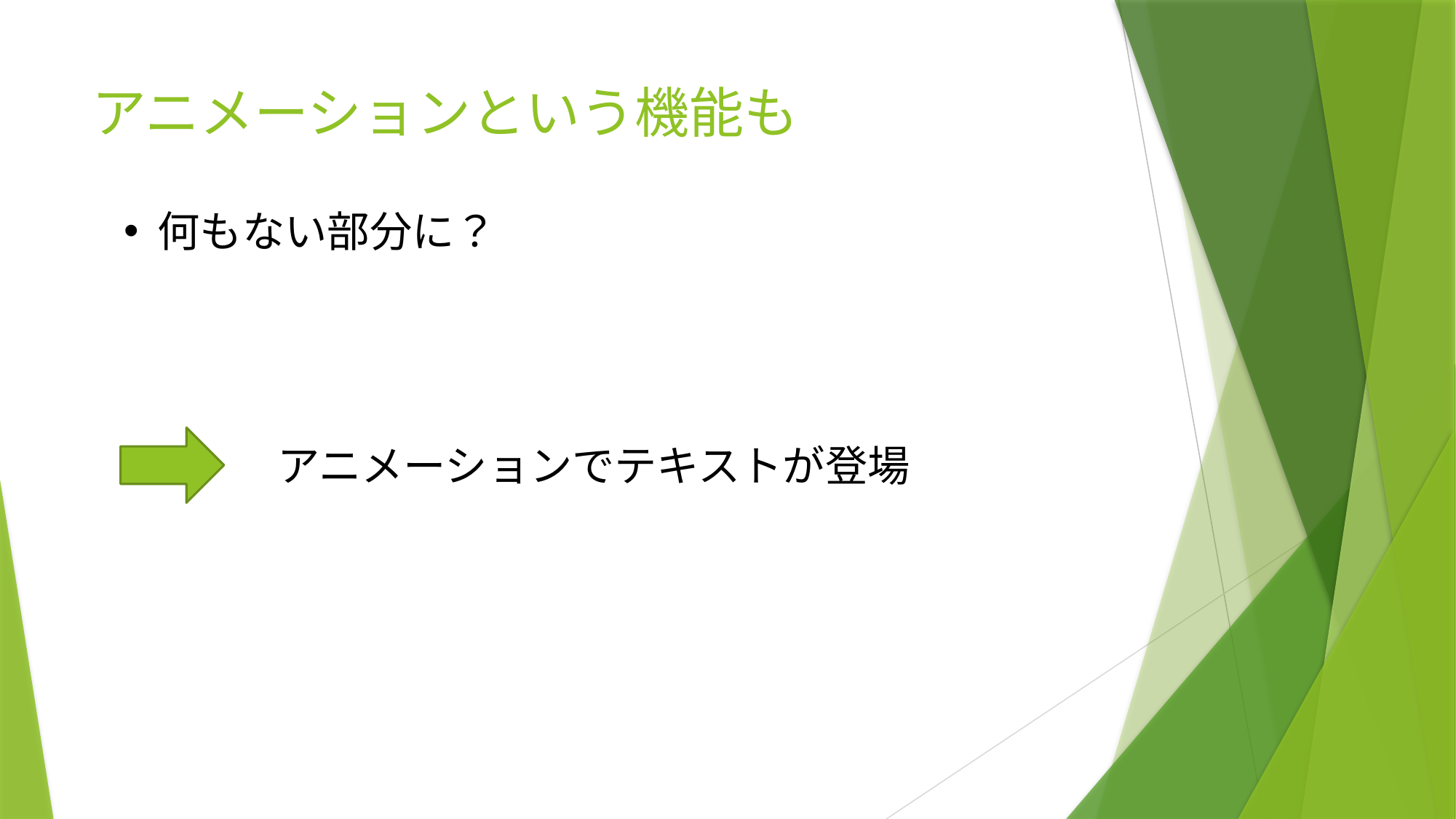

# アニメーションという機能も
何もない部分に？

アニメーションでテキストが登場